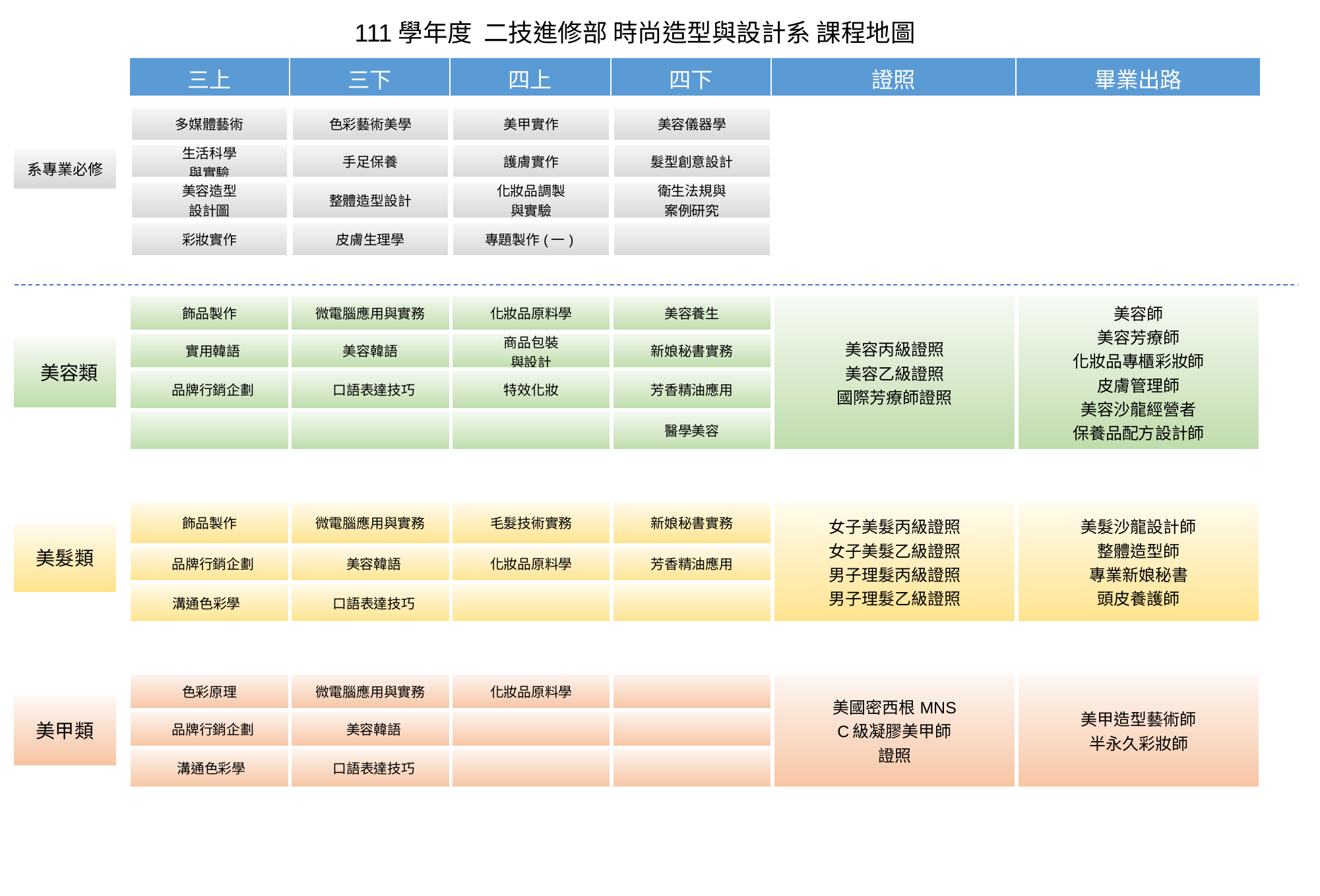

111學年度  二技進修部 時尚造型與設計系 課程地圖
| 三上 | 三下 | 四上 | 四下 | 證照 | 畢業出路 |
| --- | --- | --- | --- | --- | --- |
| 多媒體藝術 | 色彩藝術美學 | 美甲實作 | 美容儀器學 |
| --- | --- | --- | --- |
| 生活科學 與實驗 | 手足保養 | 護膚實作 | 髮型創意設計 |
| 美容造型 設計圖 | 整體造型設計 | 化妝品調製 與實驗 | 衛生法規與 案例研究 |
| 彩妝實作 | 皮膚生理學 | 專題製作(一) |  |
系專業必修
| 飾品製作 | 微電腦應用與實務 | 化妝品原料學 | 美容養生 |
| --- | --- | --- | --- |
| 實用韓語 | 美容韓語 | 商品包裝 與設計 | 新娘秘書實務 |
| 品牌行銷企劃 | 口語表達技巧 | 特效化妝 | 芳香精油應用 |
|  |  |  | 醫學美容 |
| 美容丙級證照 美容乙級證照 國際芳療師證照 | 美容師 美容芳療師 化妝品專櫃彩妝師 皮膚管理師 美容沙龍經營者 保養品配方設計師 |
| --- | --- |
 美容類
| 飾品製作 | 微電腦應用與實務 | 毛髮技術實務 | 新娘秘書實務 |
| --- | --- | --- | --- |
| 品牌行銷企劃 | 美容韓語 | 化妝品原料學 | 芳香精油應用 |
| 溝通色彩學 | 口語表達技巧 |  |  |
| 女子美髮丙級證照 女子美髮乙級證照 男子理髮丙級證照 男子理髮乙級證照 | 美髮沙龍設計師 整體造型師 專業新娘秘書 頭皮養護師 |
| --- | --- |
美髮類
| 美國密西根MNS C級凝膠美甲師 證照 | 美甲造型藝術師 半永久彩妝師 |
| --- | --- |
| 色彩原理 | 微電腦應用與實務 | 化妝品原料學 |  |
| --- | --- | --- | --- |
| 品牌行銷企劃 | 美容韓語 |  |  |
| 溝通色彩學 | 口語表達技巧 |  |  |
美甲類